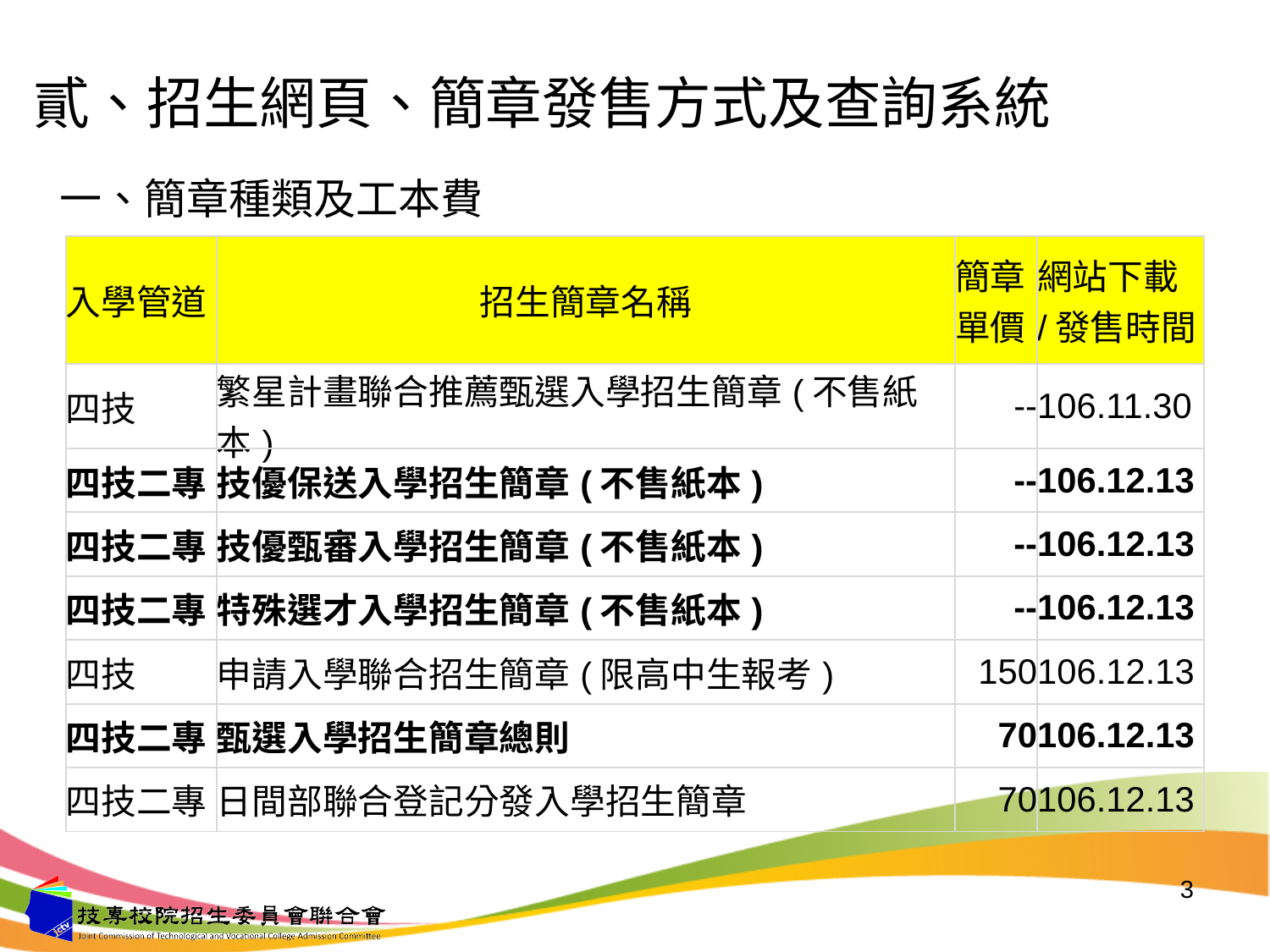

貳、招生網頁、簡章發售方式及查詢系統
一、簡章種類及工本費
| 入學管道 | 招生簡章名稱 | 簡章單價 | 網站下載 /發售時間 |
| --- | --- | --- | --- |
| 四技 | 繁星計畫聯合推薦甄選入學招生簡章(不售紙本) | -- | 106.11.30 |
| 四技二專 | 技優保送入學招生簡章(不售紙本) | -- | 106.12.13 |
| 四技二專 | 技優甄審入學招生簡章(不售紙本) | -- | 106.12.13 |
| 四技二專 | 特殊選才入學招生簡章(不售紙本) | -- | 106.12.13 |
| 四技 | 申請入學聯合招生簡章(限高中生報考) | 150 | 106.12.13 |
| 四技二專 | 甄選入學招生簡章總則 | 70 | 106.12.13 |
| 四技二專 | 日間部聯合登記分發入學招生簡章 | 70 | 106.12.13 |
3